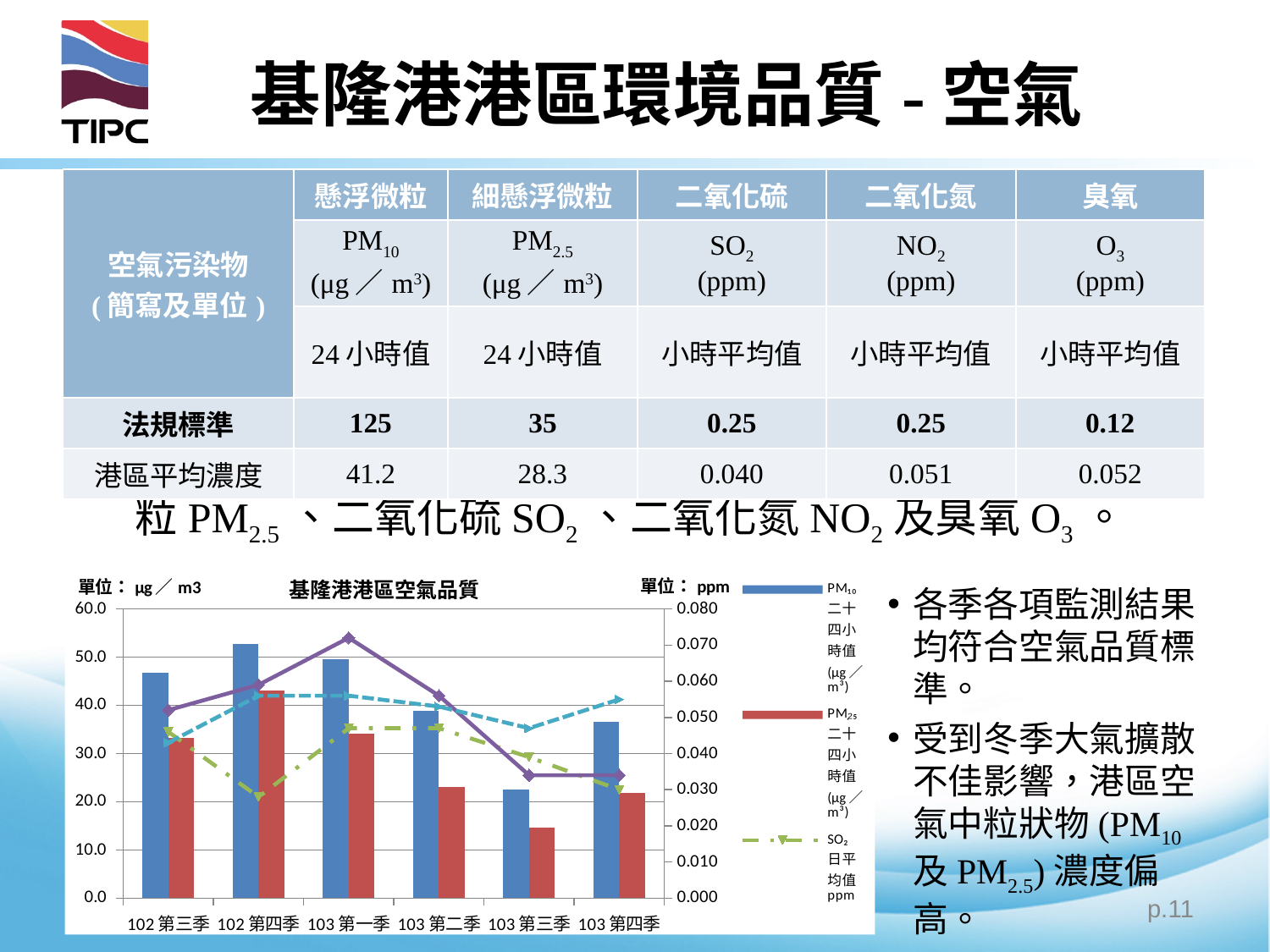

# 基隆港港區環境品質-空氣
| 空氣污染物 (簡寫及單位) | 懸浮微粒 | 細懸浮微粒 | 二氧化硫 | 二氧化氮 | 臭氧 |
| --- | --- | --- | --- | --- | --- |
|  | PM10 (μg／m3) | PM2.5 (μg／m3) | SO2 (ppm) | NO2 (ppm) | O3 (ppm) |
|  | 24小時值 | 24小時值 | 小時平均值 | 小時平均值 | 小時平均值 |
| 法規標準 | 125 | 35 | 0.25 | 0.25 | 0.12 |
| 港區平均濃度 | 41.2 | 28.3 | 0.040 | 0.051 | 0.052 |
空氣污染物主要監測項目包含懸浮微粒PM10、細懸浮微粒PM2.5、二氧化硫SO2、二氧化氮NO2及臭氧O3。

### Chart: 基隆港港區空氣品質

| Category | PM₁₀二十四小時值(μg／m³) | PM₂̣₅二十四小時值(μg／m³) | SO₂日平均值ppm | NO₂小時平均值ppm | O₃小時平均值ppm |
|---|---|---|---|---|---|
| 102第三季 | 46.7 | 33.2 | 0.046 | 0.052 | 0.043 |
| 102第四季 | 52.8 | 43.0 | 0.028 | 0.059 | 0.056 |
| 103第一季 | 49.6 | 34.1 | 0.047 | 0.072 | 0.056 |
| 103第二季 | 38.8 | 23.1 | 0.047 | 0.056 | 0.053 |
| 103第三季 | 22.5 | 14.6 | 0.039 | 0.034 | 0.047 |
| 103第四季 | 36.6 | 21.8 | 0.03 | 0.034 | 0.055 |
各季各項監測結果均符合空氣品質標準。
受到冬季大氣擴散不佳影響，港區空氣中粒狀物(PM10及PM2.5)濃度偏高。
p.11